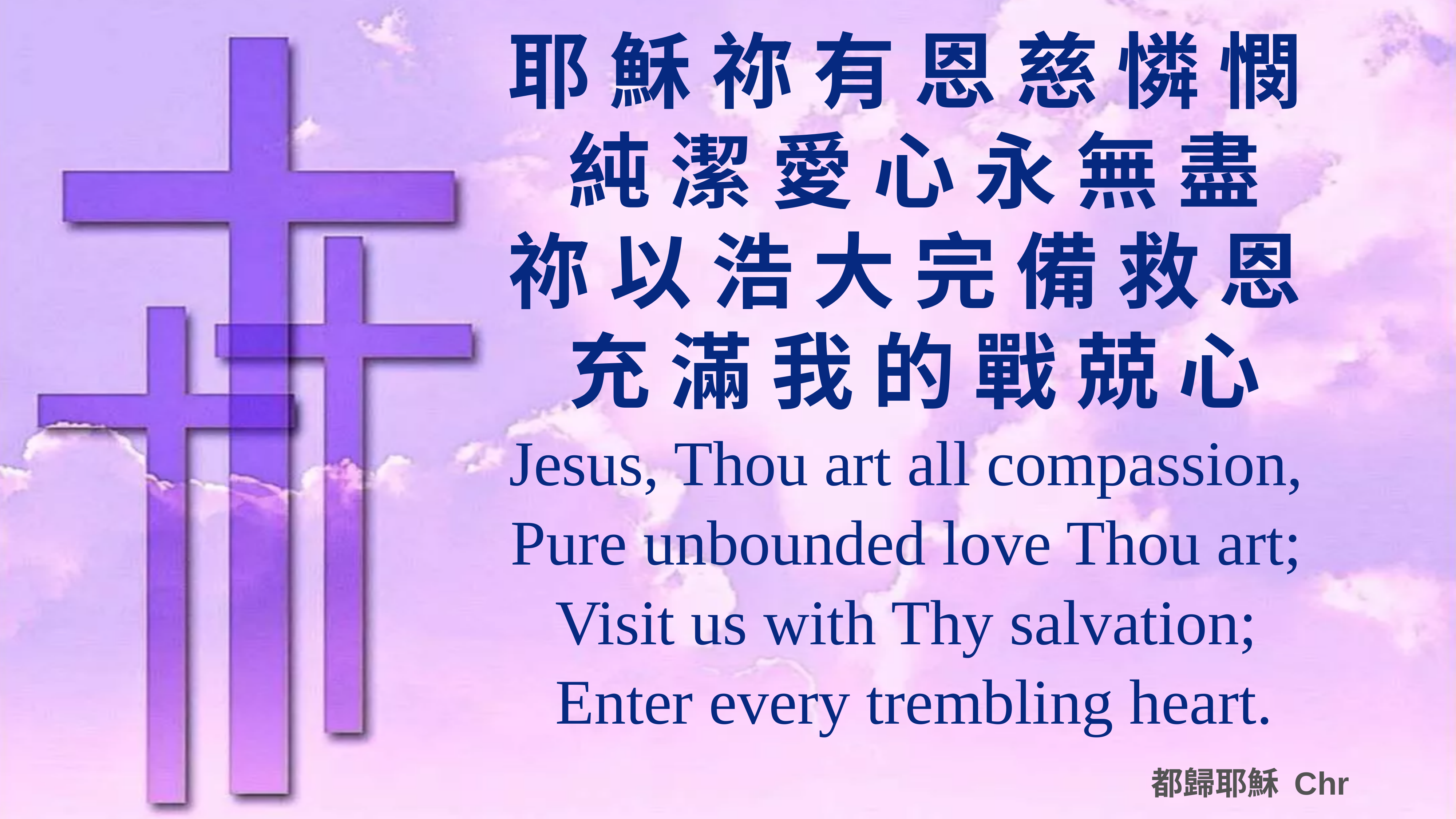

耶 穌 祢 有 恩 慈 憐 憫
純 潔 愛 心 永 無 盡
祢 以 浩 大 完 備 救 恩
充 滿 我 的 戰 兢 心
Jesus, Thou art all compassion,
Pure unbounded love Thou art;
Visit us with Thy salvation;
Enter every trembling heart.
# 都歸耶穌 Chr